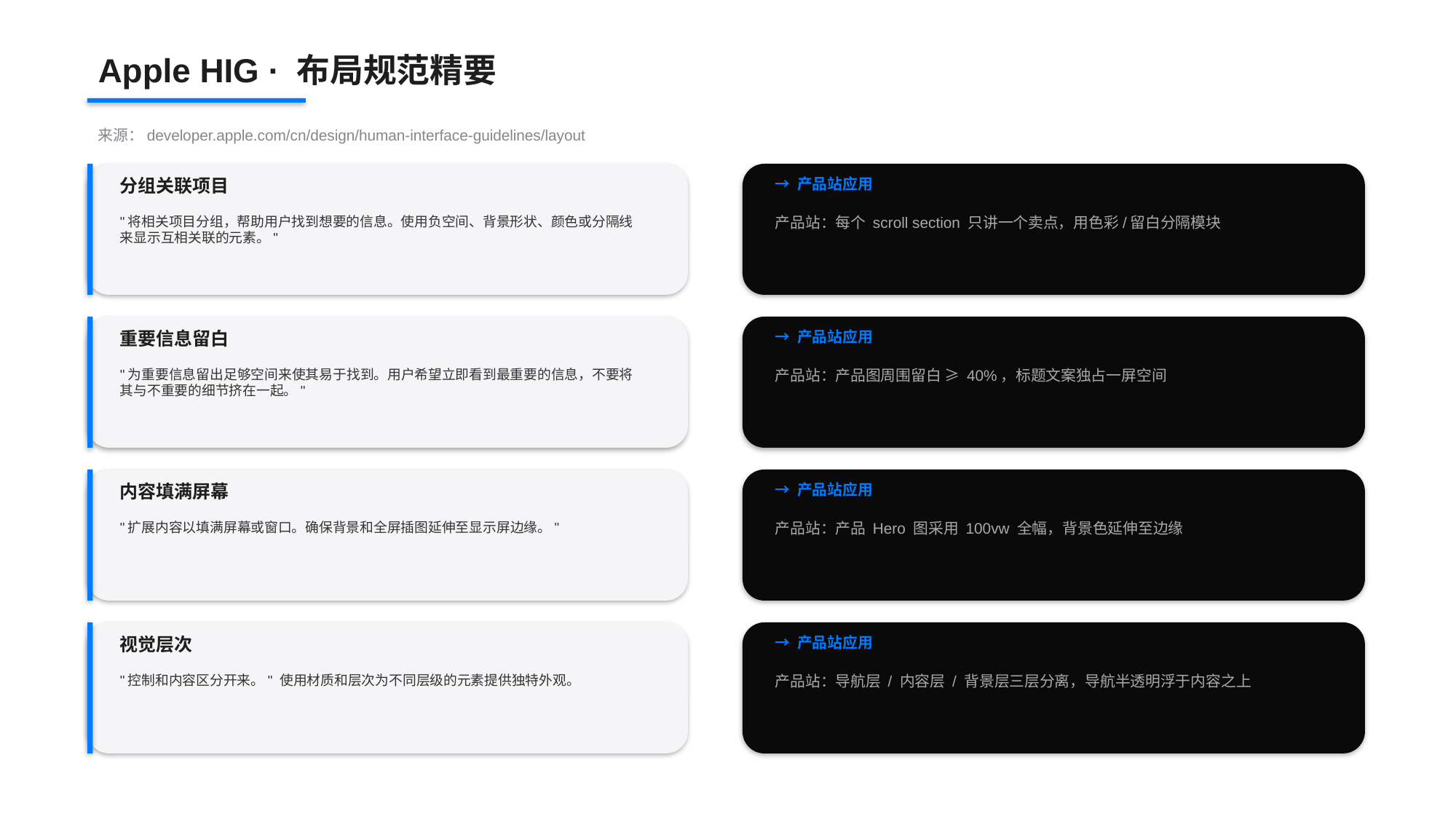

Apple HIG · 布局规范精要

来源：developer.apple.com/cn/design/human-interface-guidelines/layout

分组关联项目
→ 产品站应用
"将相关项目分组，帮助用户找到想要的信息。使用负空间、背景形状、颜色或分隔线来显示互相关联的元素。"
产品站：每个 scroll section 只讲一个卖点，用色彩/留白分隔模块

重要信息留白
→ 产品站应用
"为重要信息留出足够空间来使其易于找到。用户希望立即看到最重要的信息，不要将其与不重要的细节挤在一起。"
产品站：产品图周围留白 ≥ 40%，标题文案独占一屏空间

内容填满屏幕
→ 产品站应用
"扩展内容以填满屏幕或窗口。确保背景和全屏插图延伸至显示屏边缘。"
产品站：产品 Hero 图采用 100vw 全幅，背景色延伸至边缘

视觉层次
→ 产品站应用
"控制和内容区分开来。" 使用材质和层次为不同层级的元素提供独特外观。
产品站：导航层 / 内容层 / 背景层三层分离，导航半透明浮于内容之上